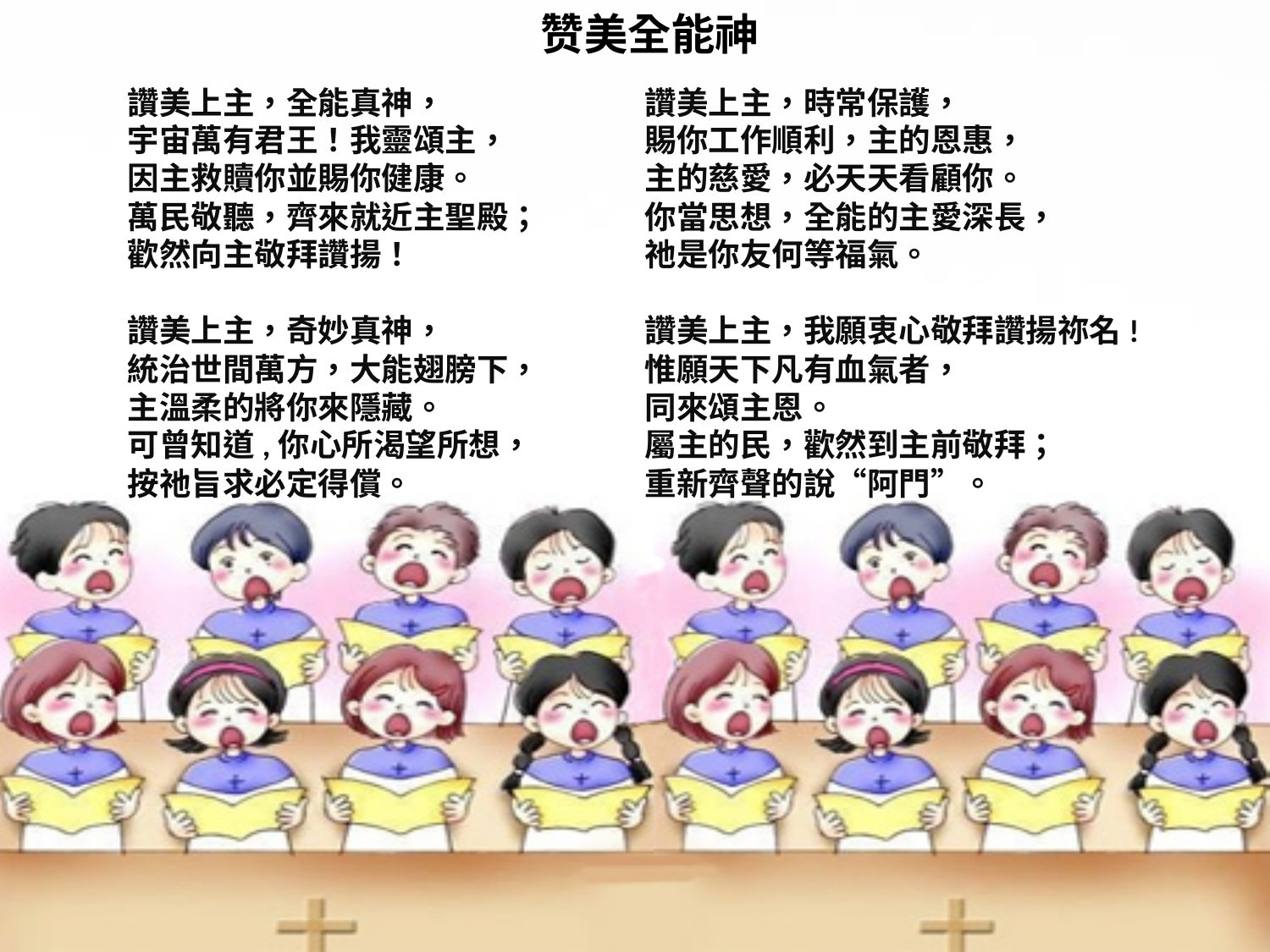

# 赞美全能神
讚美上主，全能真神，
宇宙萬有君王！我靈頌主，
因主救贖你並賜你健康。
萬民敬聽，齊來就近主聖殿；
歡然向主敬拜讚揚！
讚美上主，奇妙真神，
統治世間萬方，大能翅膀下，
主溫柔的將你來隱藏。
可曾知道,你心所渴望所想，
按祂旨求必定得償。
讚美上主，時常保護，
賜你工作順利，主的恩惠，
主的慈愛，必天天看顧你。
你當思想，全能的主愛深長，
祂是你友何等福氣。
讚美上主，我願衷心敬拜讚揚祢名!
惟願天下凡有血氣者，
同來頌主恩。
屬主的民，歡然到主前敬拜；
重新齊聲的說“阿門”。